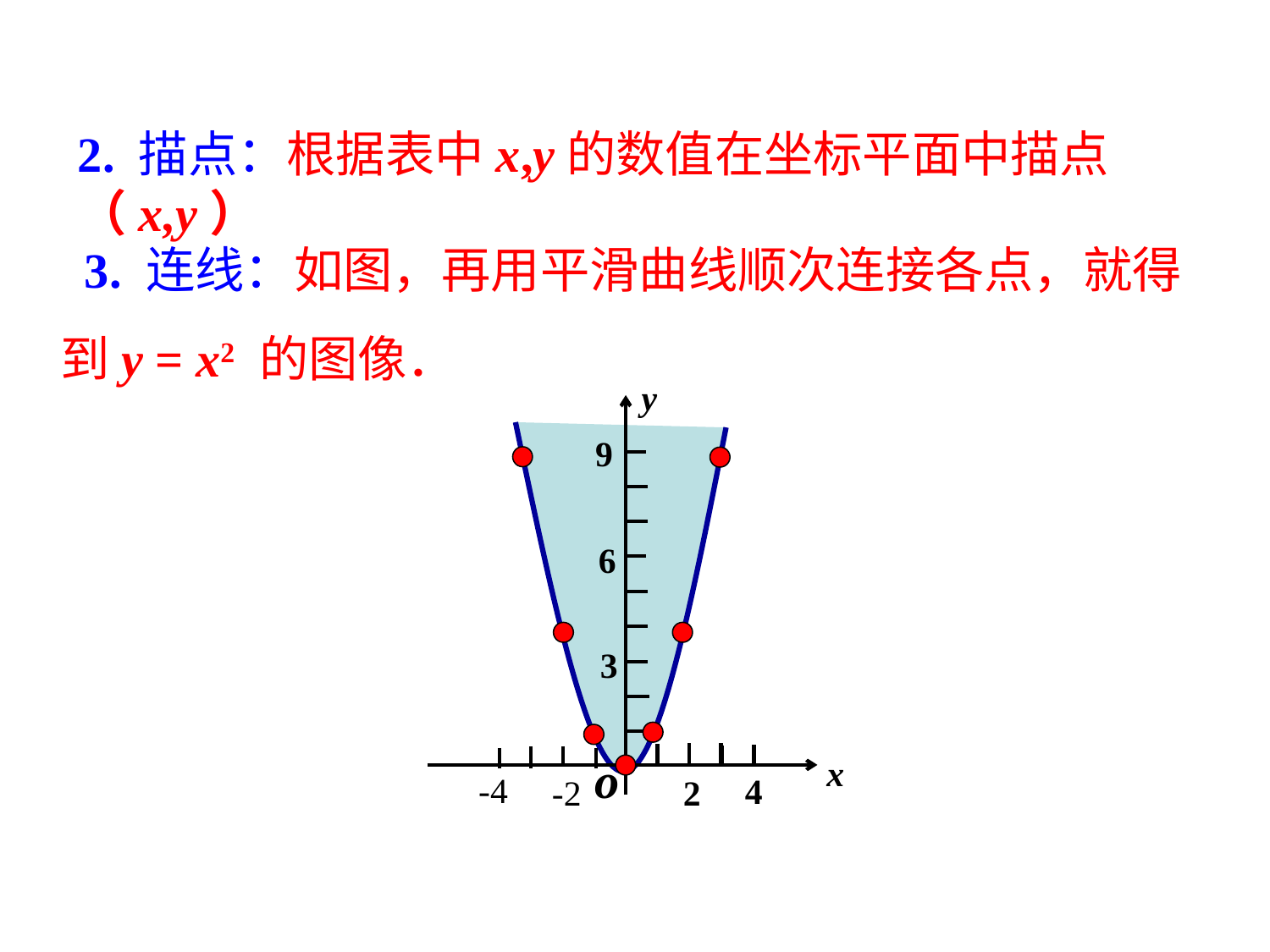

2. 描点：根据表中x,y的数值在坐标平面中描点（x,y）
  3. 连线：如图，再用平滑曲线顺次连接各点，就得到y = x2 的图像．
y
9
6
3
o
x
-4
4
-2
2